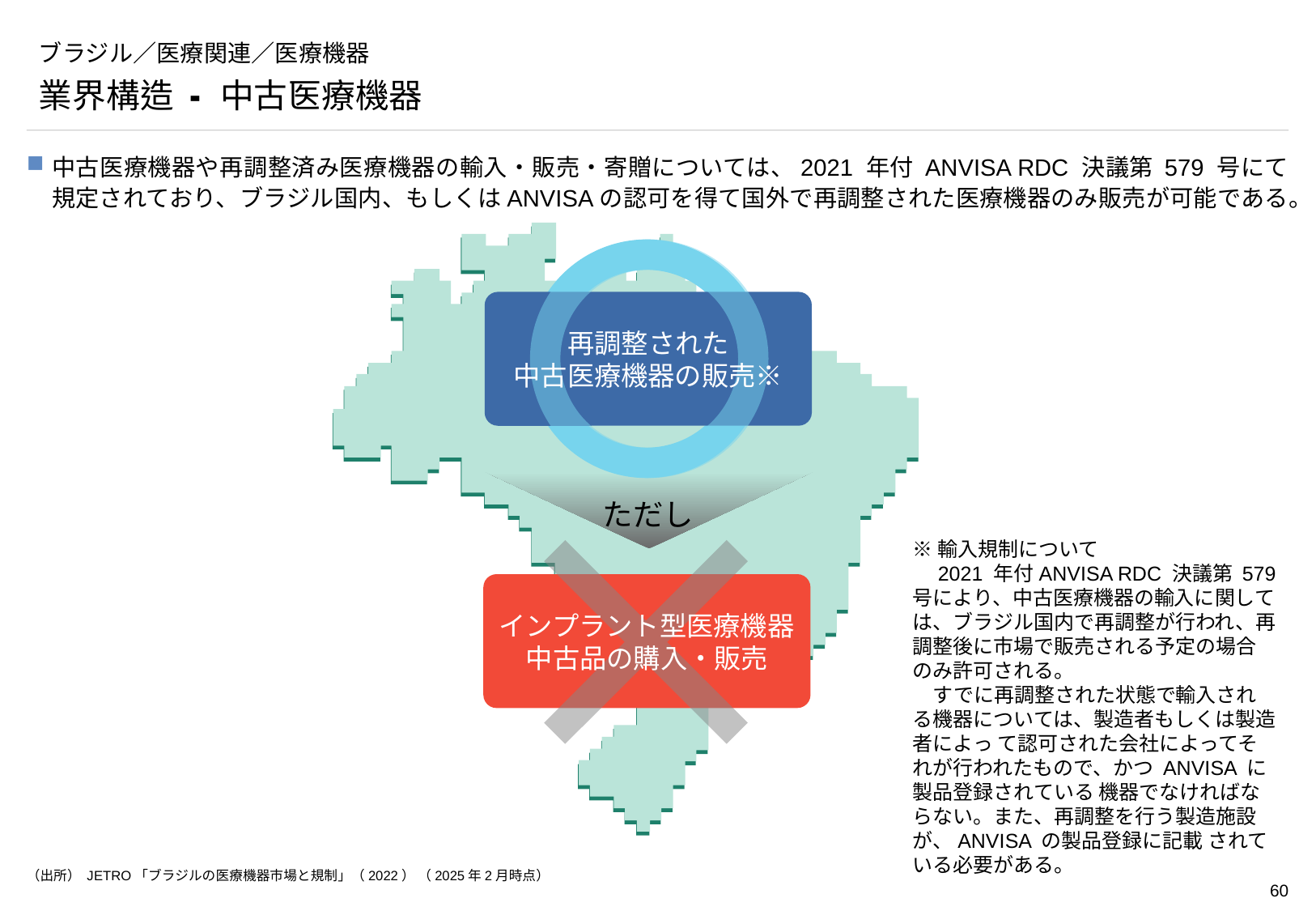

# ブラジル／医療関連／医療機器
業界構造 - 中古医療機器
中古医療機器や再調整済み医療機器の輸入・販売・寄贈については、2021 年付 ANVISA RDC 決議第 579 号にて規定されており、ブラジル国内、もしくはANVISAの認可を得て国外で再調整された医療機器のみ販売が可能である。

再調整された
中古医療機器の販売※

ただし

インプラント型医療機器
中古品の購入・販売
※輸入規制について
　2021 年付ANVISA RDC 決議第 579 号により、中古医療機器の輸入に関しては、ブラジル国内で再調整が行われ、再調整後に市場で販売される予定の場合のみ許可される。
　すでに再調整された状態で輸入される機器については、製造者もしくは製造者によっ て認可された会社によってそれが行われたもので、かつ ANVISA に製品登録されている 機器でなければならない。また、再調整を行う製造施設が、ANVISA の製品登録に記載 されている必要がある。
（出所） JETRO「ブラジルの医療機器市場と規制」（2022） （2025年2月時点）